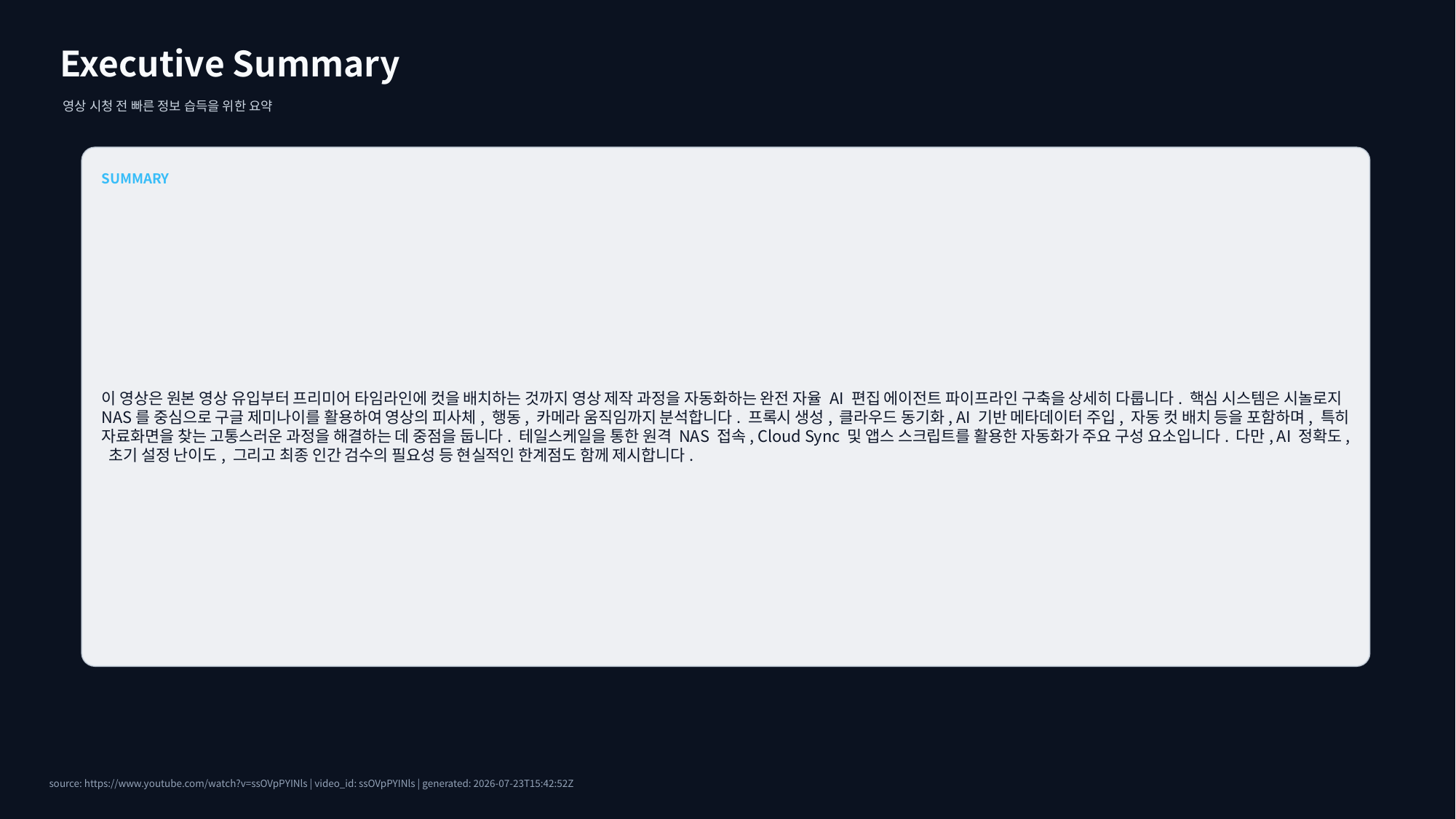

Executive Summary
영상 시청 전 빠른 정보 습득을 위한 요약

SUMMARY
이 영상은 원본 영상 유입부터 프리미어 타임라인에 컷을 배치하는 것까지 영상 제작 과정을 자동화하는 완전 자율 AI 편집 에이전트 파이프라인 구축을 상세히 다룹니다. 핵심 시스템은 시놀로지 NAS를 중심으로 구글 제미나이를 활용하여 영상의 피사체, 행동, 카메라 움직임까지 분석합니다. 프록시 생성, 클라우드 동기화, AI 기반 메타데이터 주입, 자동 컷 배치 등을 포함하며, 특히 자료화면을 찾는 고통스러운 과정을 해결하는 데 중점을 둡니다. 테일스케일을 통한 원격 NAS 접속, Cloud Sync 및 앱스 스크립트를 활용한 자동화가 주요 구성 요소입니다. 다만, AI 정확도, 초기 설정 난이도, 그리고 최종 인간 검수의 필요성 등 현실적인 한계점도 함께 제시합니다.
source: https://www.youtube.com/watch?v=ssOVpPYINls | video_id: ssOVpPYINls | generated: 2026-07-23T15:42:52Z